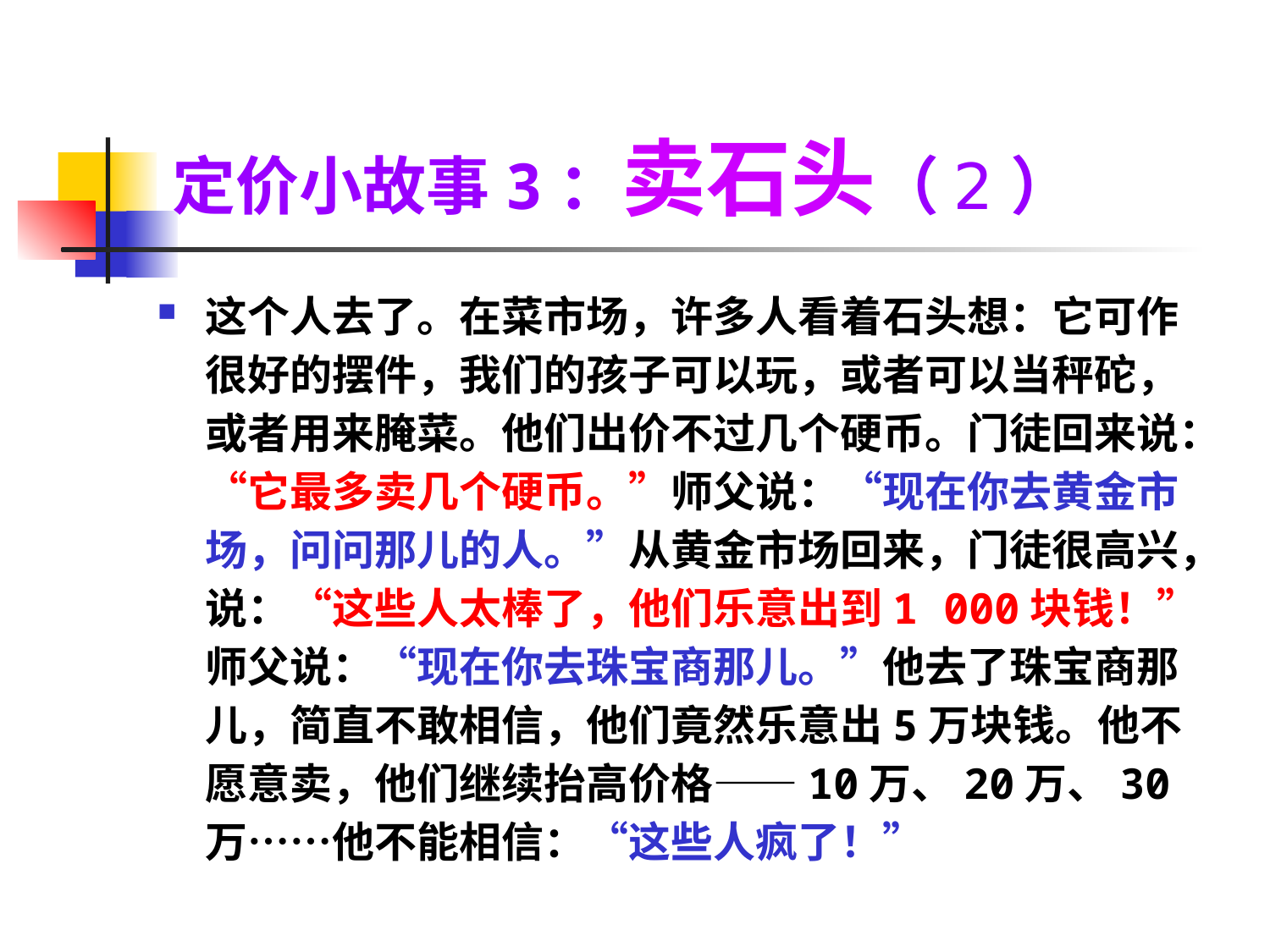

# 定价小故事3：卖石头（2）
这个人去了。在菜市场，许多人看着石头想：它可作很好的摆件，我们的孩子可以玩，或者可以当秤砣，或者用来腌菜。他们出价不过几个硬币。门徒回来说：“它最多卖几个硬币。”师父说：“现在你去黄金市场，问问那儿的人。”从黄金市场回来，门徒很高兴，说：“这些人太棒了，他们乐意出到1 000块钱！”师父说：“现在你去珠宝商那儿。”他去了珠宝商那儿，简直不敢相信，他们竟然乐意出5万块钱。他不愿意卖，他们继续抬高价格——10万、20万、30万……他不能相信：“这些人疯了！”
42